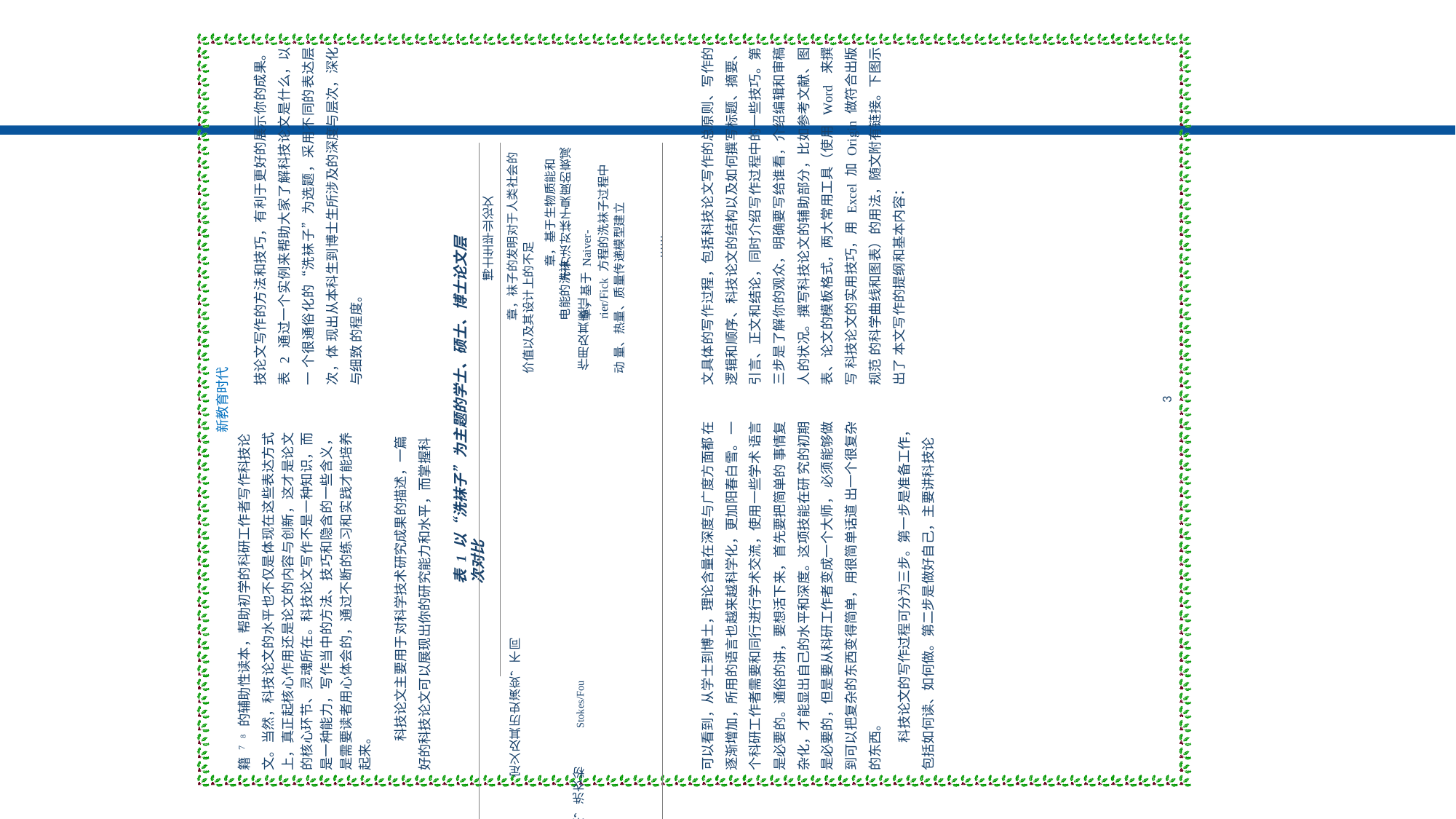

技论文写作的方法和技巧，有利于更好的展示你的成果。 表 2 通过一个实例来帮助大家了解科技论文是什么，以一 个很通俗化的“洗袜子”为选题，采用不同的表达层次，体 现出从本科生到博士生所涉及的深度与层次，深化与细致 的程度。
文具体的写作过程，包括科技论文写作的总原则、写作的 逻辑和顺序、科技论文的结构以及如何撰写标题、摘要、 引言、正文和结论，同时介绍写作过程中的一些技巧。第 三步是了解你的观众，明确要写给谁看，介绍编辑和审稿 人的状况。撰写科技论文的辅助部分，比如参考文献、图 表、论文的模板格式，两大常用工具（使用  Word  来撰写 科技论文的实用技巧，用 Excel 加 Origin 做符合出版规范 的科学曲线和图表）的用法，随文附有链接。下图示出了 本文写作的提纲和基本内容：
| 博士生毕业论文 子方法对袜子臭度的衰减作用及其表征 …… |
| --- |
| 本科生毕业论文 硕士生毕业论文 ✦第一章，什么是袜 ✦第一章， 洗 袜子的 ✦第一 子，为什么人要洗袜子 定义及其历史演变，不同 ✦第二章，手洗袜子 洗袜子方法对比及存在问 ✦第二 的技巧 题 …… ✦第三章， 科 学地表 ✦第三 征洗袜子的效果，洗衣粉 Stokes/Fou 用量、水温对洗袜子过程 的影响 …… |

章，袜子的发明对于人类社会的 价值以及其设计上的不足
章，基于生物质能和电能的洗袜
章，基于 Naiver-
rier/Fick 方程的洗袜子过程中动 量、热量、质量传递模型建立
表 1 以“洗袜子”为主题的学士、硕士、博士论文层次对比
新教育时代
3
可以看到，从学士到博士，理论含量在深度与广度方面都 在逐渐增加，所用的语言也越来越科学化，更加阳春白雪。 一个科研工作者需要和同行进行学术交流，使用一些学术 语言是必要的。通俗的讲，要想活下来，首先要把简单的 事情复杂化，才能显出自己的水平和深度。这项技能在研 究的初期是必要的，但是要从科研工作者变成一个大师， 必须能够做到可以把复杂的东西变得简单，用很简单话道 出一个很复杂的东西。
科技论文的写作过程可分为三步。第一步是准备工作， 包括如何读、如何做。第二步是做好自己，主要讲科技论
科技论文主要用于对科学技术研究成果的描述，一篇 好的科技论文可以展现出你的研究能力和水平，而掌握科
文。当然，科技论文的水平也不仅是体现在这些表达方式 上，真正起核心作用还是论文的内容与创新，这才是论文 的核心环节、灵魂所在。科技论文写作不是一种知识，而 是一种能力，写作当中的方法、技巧和隐含的一些含义， 是需要读者用心体会的，通过不断的练习和实践才能培养 起来。
籍	8  的辅助性读本，帮助初学的科研工作者写作科技论
7